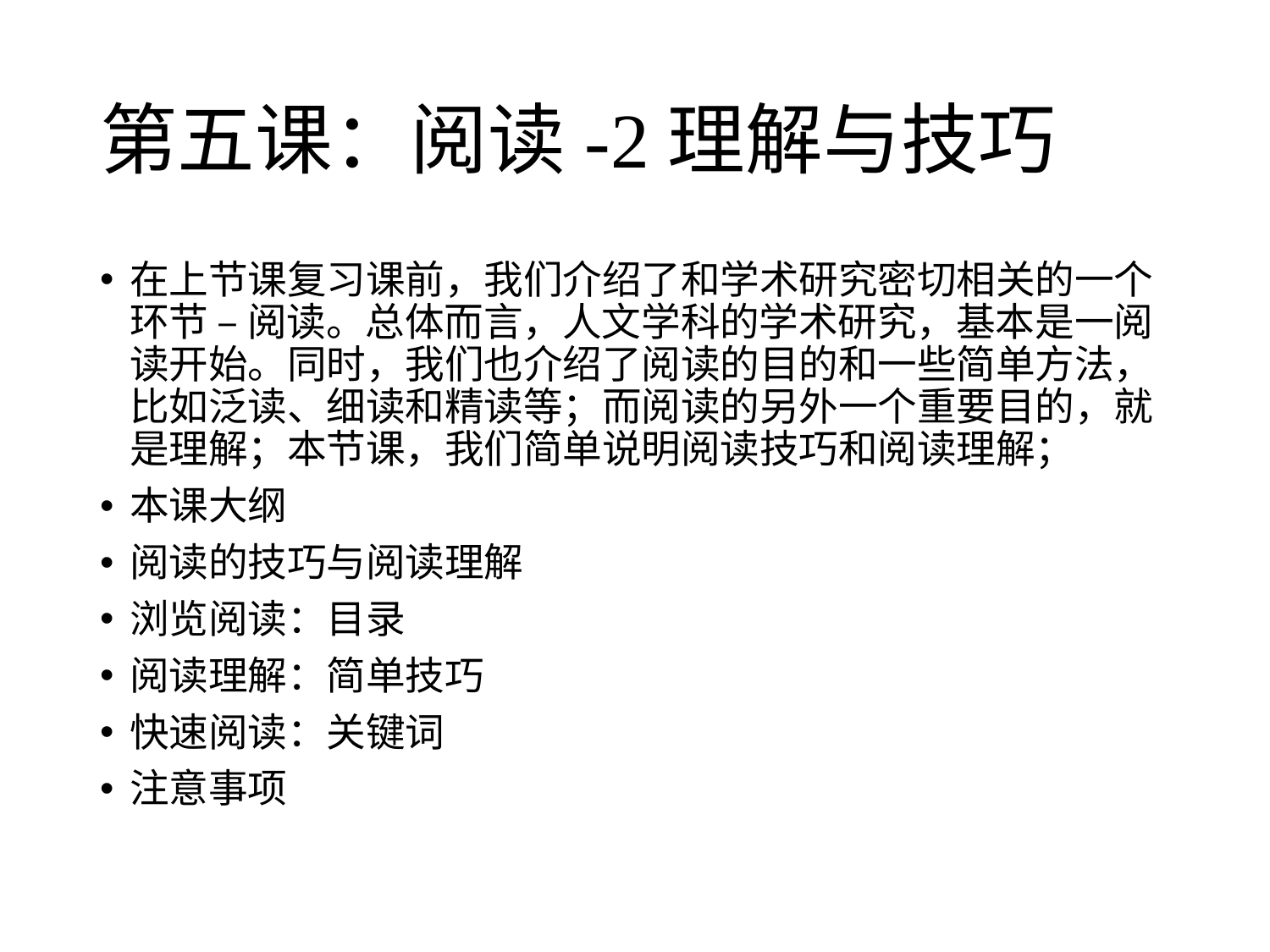

# 第五课：阅读-2理解与技巧
在上节课复习课前，我们介绍了和学术研究密切相关的一个环节 – 阅读。总体而言，人文学科的学术研究，基本是一阅读开始。同时，我们也介绍了阅读的目的和一些简单方法，比如泛读、细读和精读等；而阅读的另外一个重要目的，就是理解；本节课，我们简单说明阅读技巧和阅读理解；
本课大纲
阅读的技巧与阅读理解
浏览阅读：目录
阅读理解：简单技巧
快速阅读：关键词
注意事项